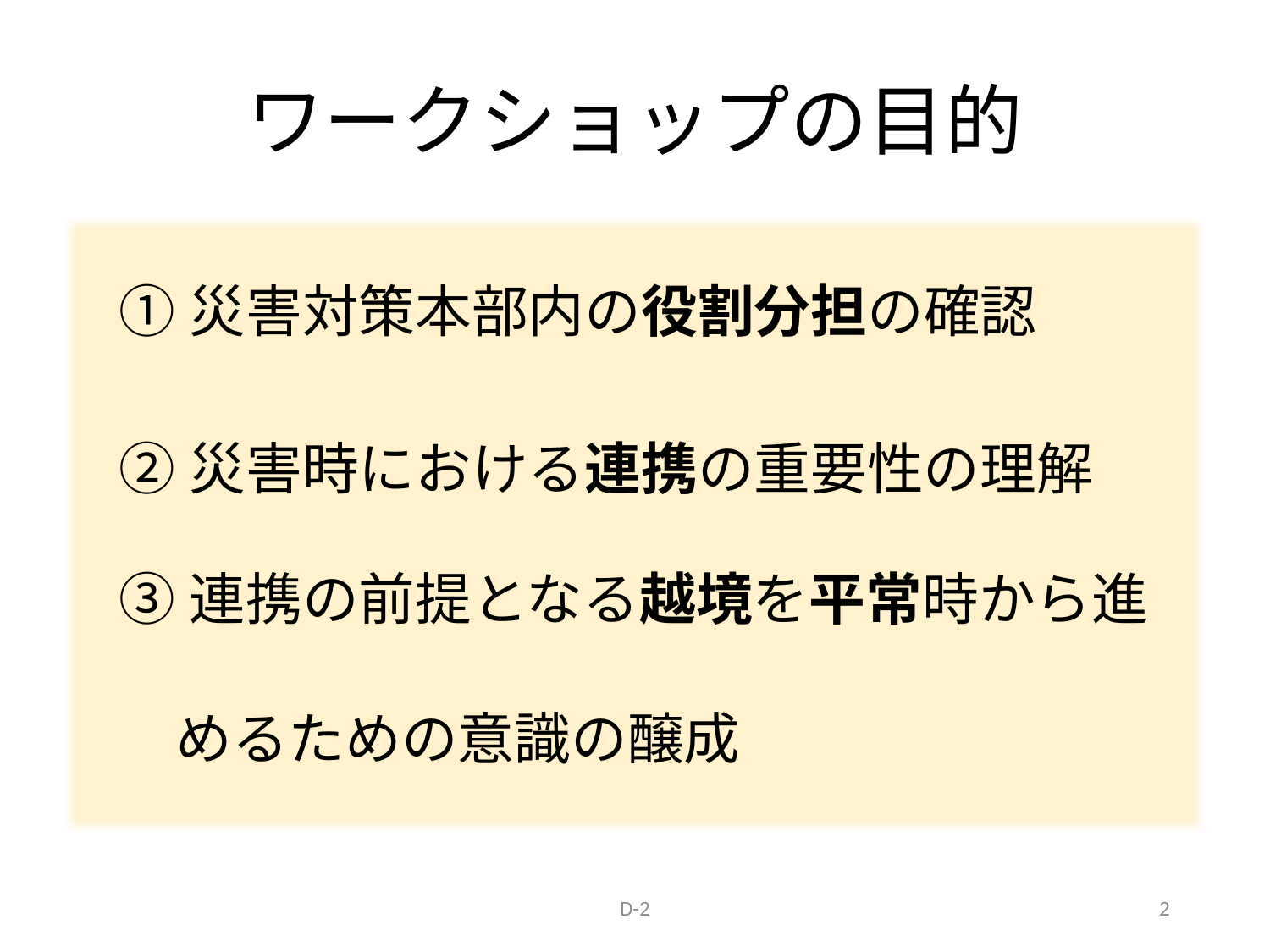

# ワークショップの目的

①災害対策本部内の役割分担の確認

②災害時における連携の重要性の理解

③連携の前提となる越境を平常時から進
　めるための意識の醸成
D-2
2